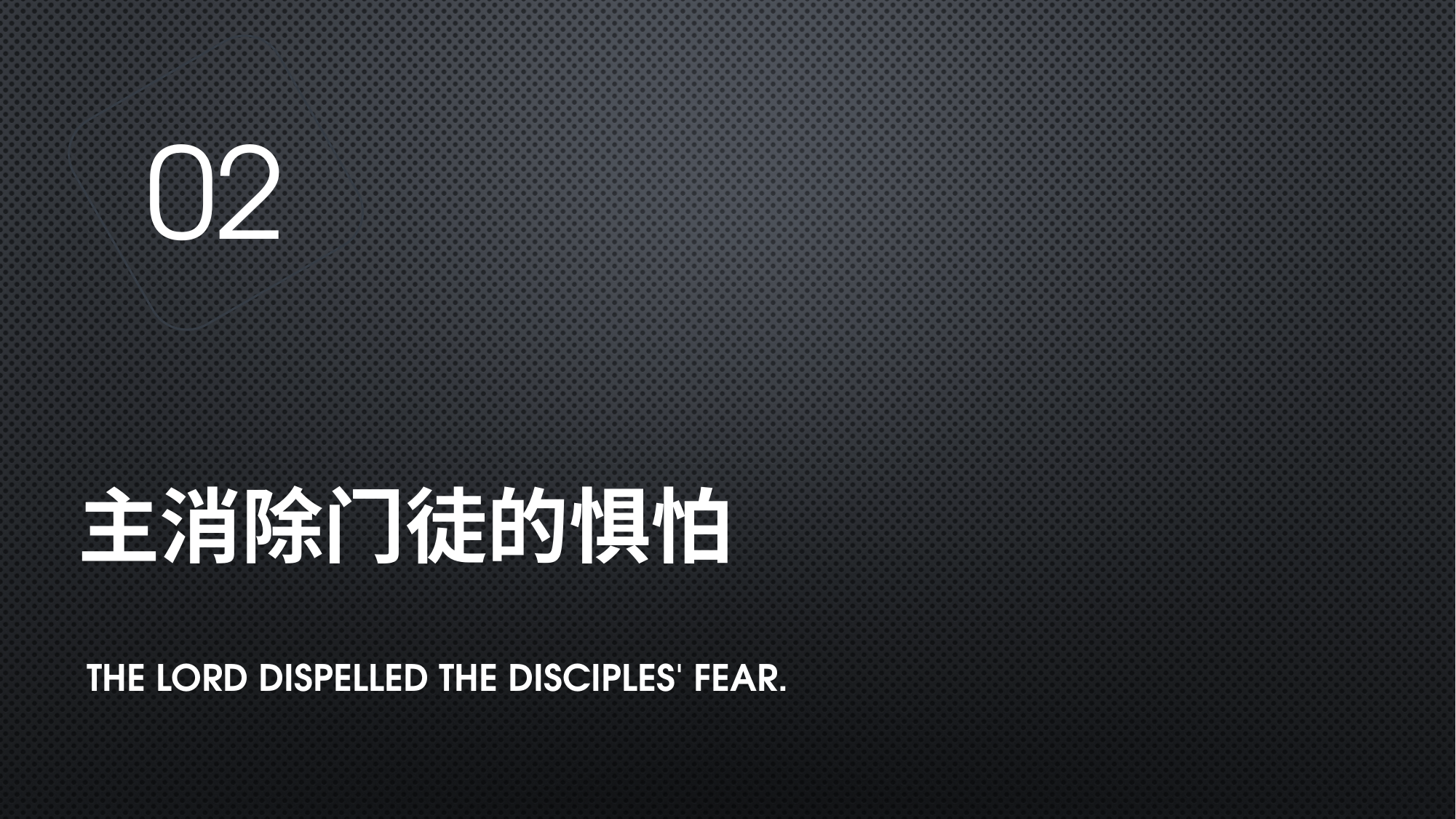

02
# 主消除门徒的惧怕
The Lord dispelled the disciples' fear.